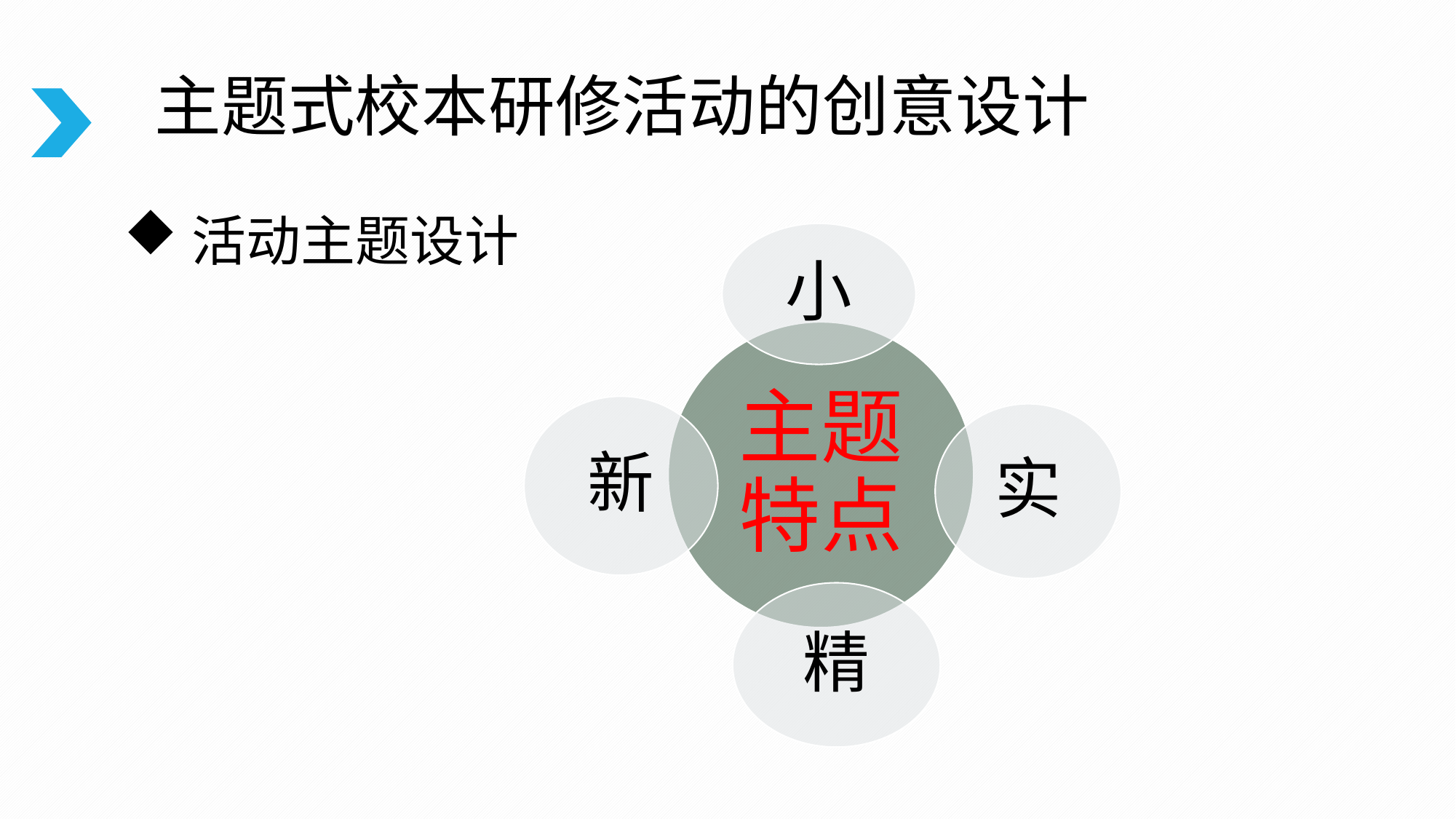

主题式校本研修活动的创意设计
活动主题设计
主题
特点
小
实
精
新